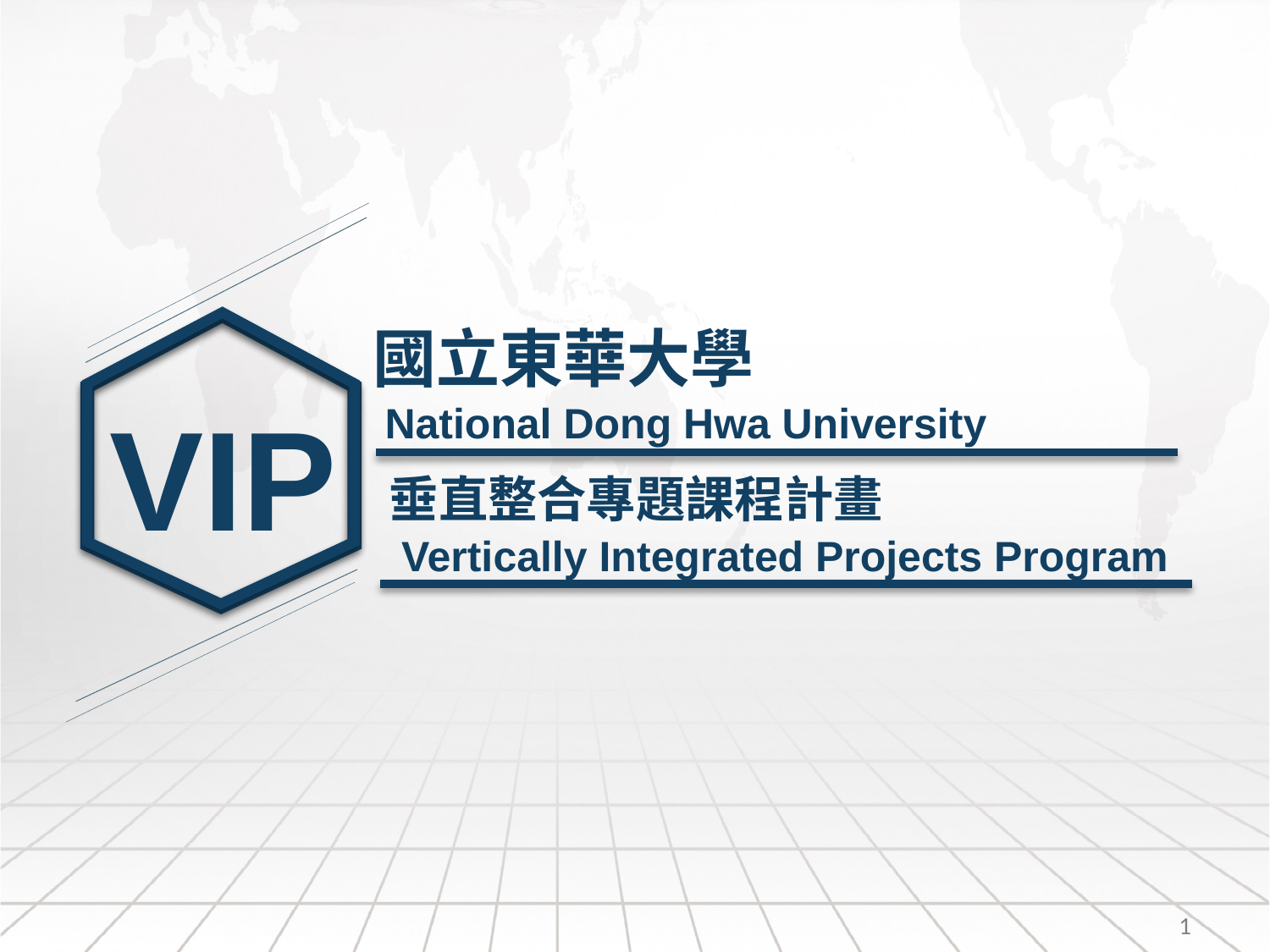

國立東華大學
 National Dong Hwa University
VIP
垂直整合專題課程計畫
 Vertically Integrated Projects Program